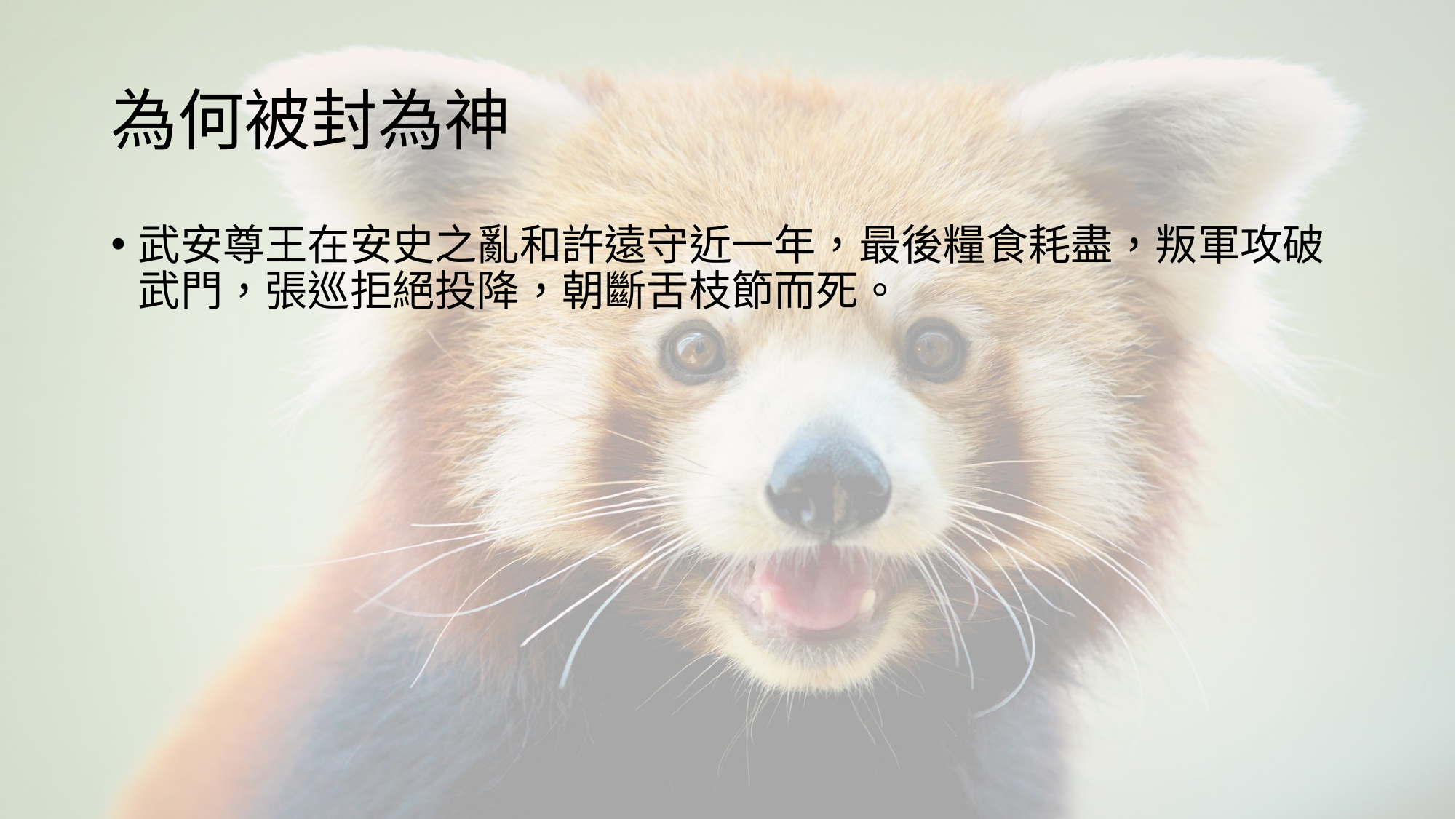

# 為何被封為神
武安尊王在安史之亂和許遠守近一年，最後糧食耗盡，叛軍攻破武門，張巡拒絕投降，朝斷舌枝節而死。